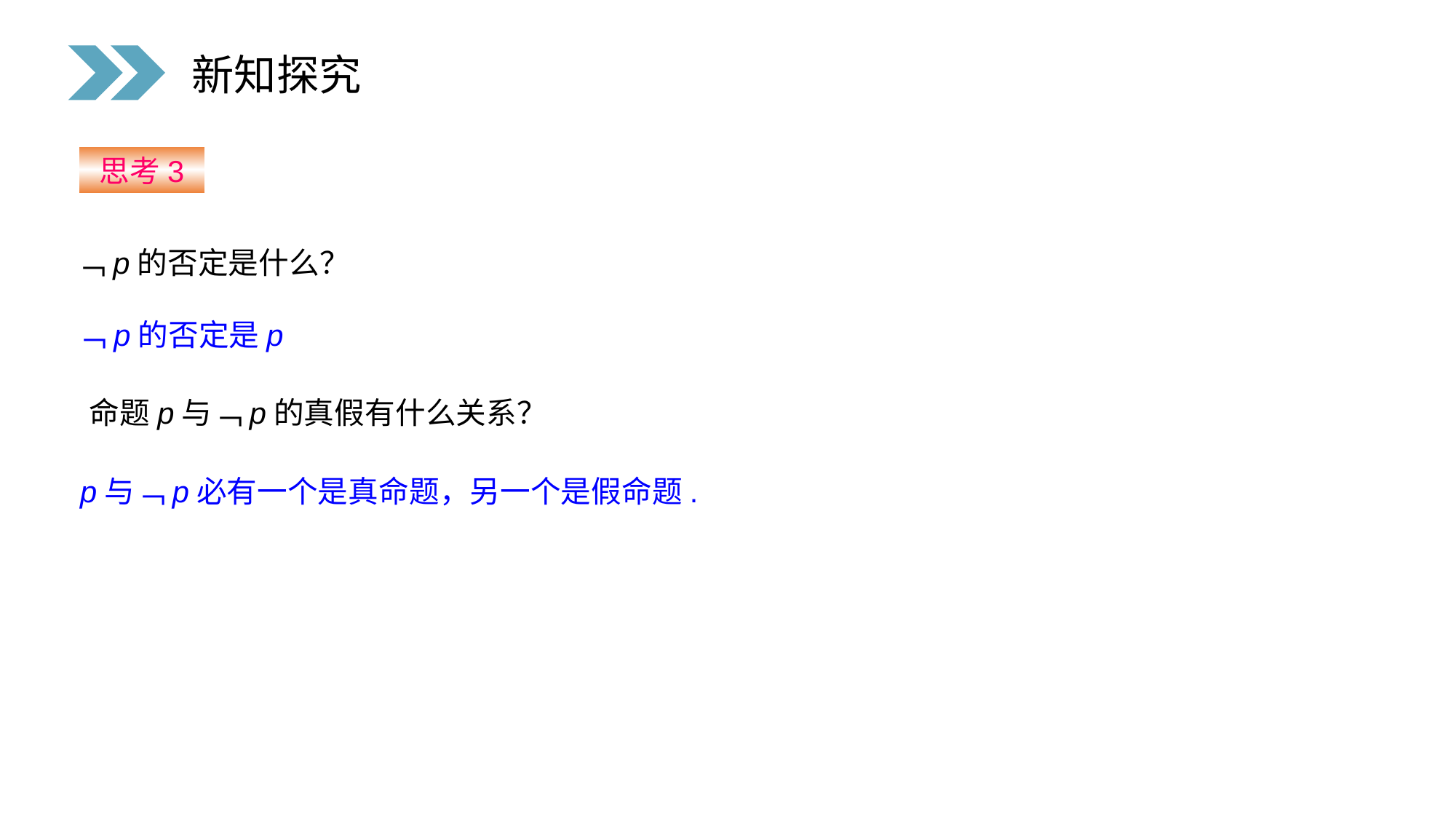

新知探究
思考3
﹁p的否定是什么？
﹁p的否定是p
命题p与﹁p的真假有什么关系？
   p与﹁p必有一个是真命题，另一个是假命题.